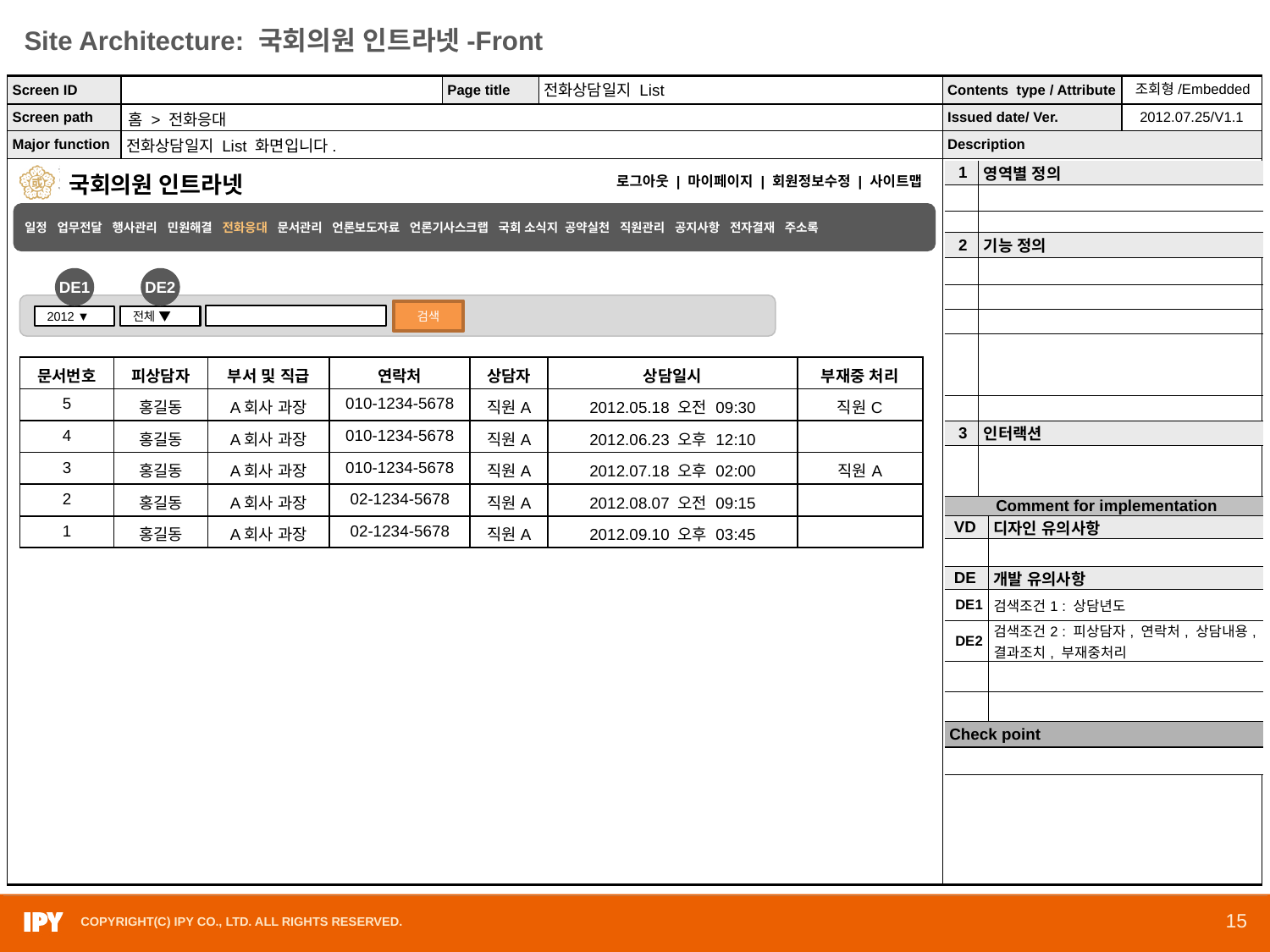

전화상담일지 List
조회형/Embedded
홈 > 전화응대
전화상담일지 List 화면입니다.
| 1 | 영역별 정의 |  |
| --- | --- | --- |
|  |  |  |
|  |  |  |
| 2 | 기능 정의 |  |
|  |  |  |
|  |  |  |
|  |  |  |
|  |  |  |
|  |  |  |
| 3 | 인터랙션 |  |
|  |  |  |
| Comment for implementation |  |  |
| VD |  | 디자인 유의사항 |
|  |  |  |
| DE |  | 개발 유의사항 |
| DE1 |  | 검색조건1 : 상담년도 |
| DE2 |  | 검색조건2 : 피상담자, 연락처, 상담내용, 결과조치, 부재중처리 |
|  |  |  |
|  |  |  |
| Check point |  |  |
|  |  |  |
일정   업무전달   행사관리   민원해결   전화응대   문서관리   언론보도자료   언론기사스크랩   국회 소식지  공약실천   직원관리   공지사항   전자결재   주소록
DE1
DE2

검색

전체 ▼
2012 ▼
| 문서번호 | 피상담자 | 부서 및 직급 | 연락처 | 상담자 | 상담일시 | 부재중 처리 |
| --- | --- | --- | --- | --- | --- | --- |
| 5 | 홍길동 | A회사 과장 | 010-1234-5678 | 직원A | 2012.05.18 오전 09:30 | 직원C |
| 4 | 홍길동 | A회사 과장 | 010-1234-5678 | 직원A | 2012.06.23 오후 12:10 |  |
| 3 | 홍길동 | A회사 과장 | 010-1234-5678 | 직원A | 2012.07.18 오후 02:00 | 직원A |
| 2 | 홍길동 | A회사 과장 | 02-1234-5678 | 직원A | 2012.08.07 오전 09:15 |  |
| 1 | 홍길동 | A회사 과장 | 02-1234-5678 | 직원A | 2012.09.10 오후 03:45 |  |
15